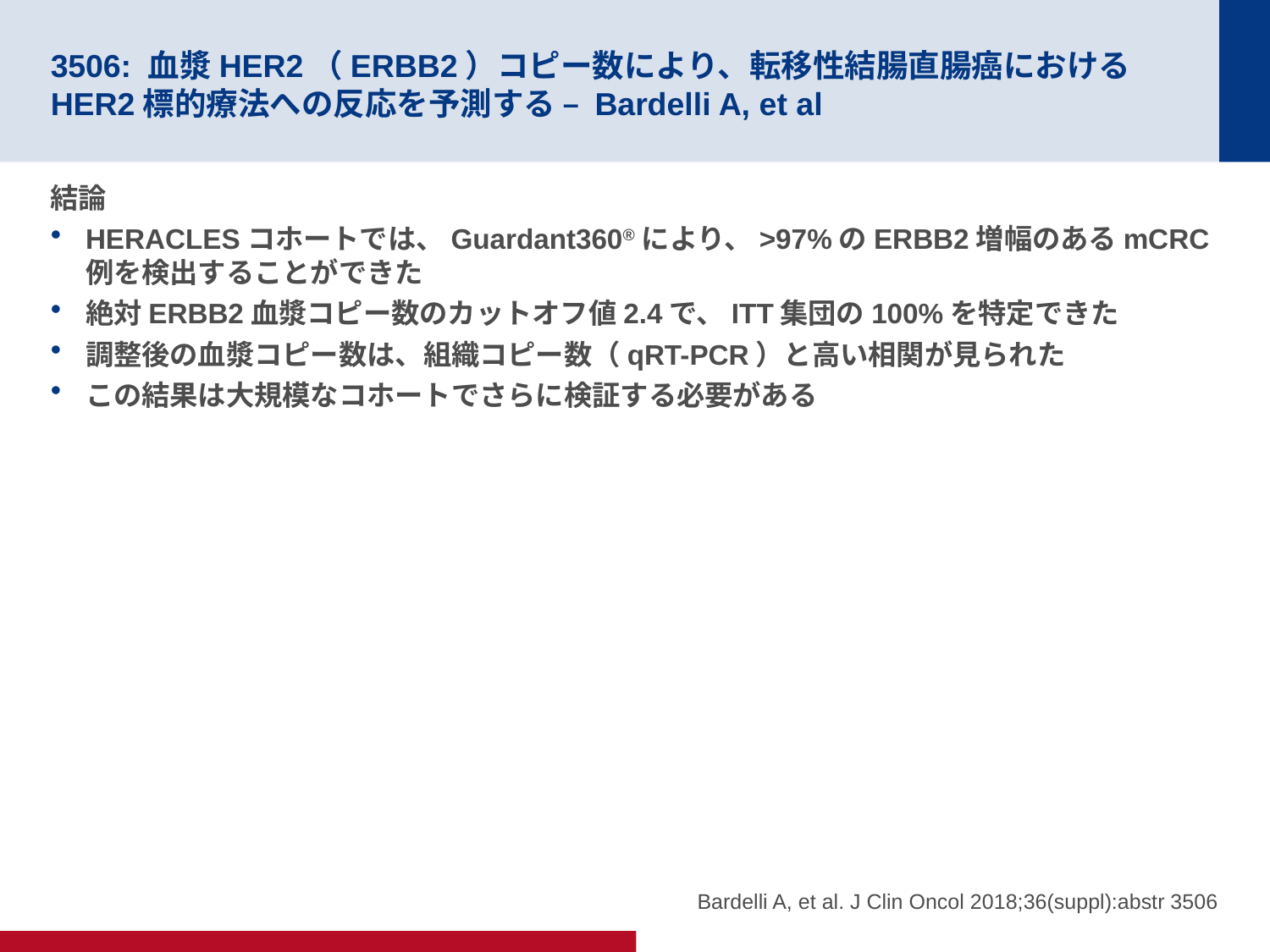

# 3506: 血漿HER2（ERBB2）コピー数により、転移性結腸直腸癌におけるHER2標的療法への反応を予測する – Bardelli A, et al
結論
HERACLESコホートでは、Guardant360®により、>97%のERBB2増幅のあるmCRC例を検出することができた
絶対ERBB2血漿コピー数のカットオフ値2.4で、ITT集団の100%を特定できた
調整後の血漿コピー数は、組織コピー数（qRT-PCR）と高い相関が見られた
この結果は大規模なコホートでさらに検証する必要がある
Bardelli A, et al. J Clin Oncol 2018;36(suppl):abstr 3506